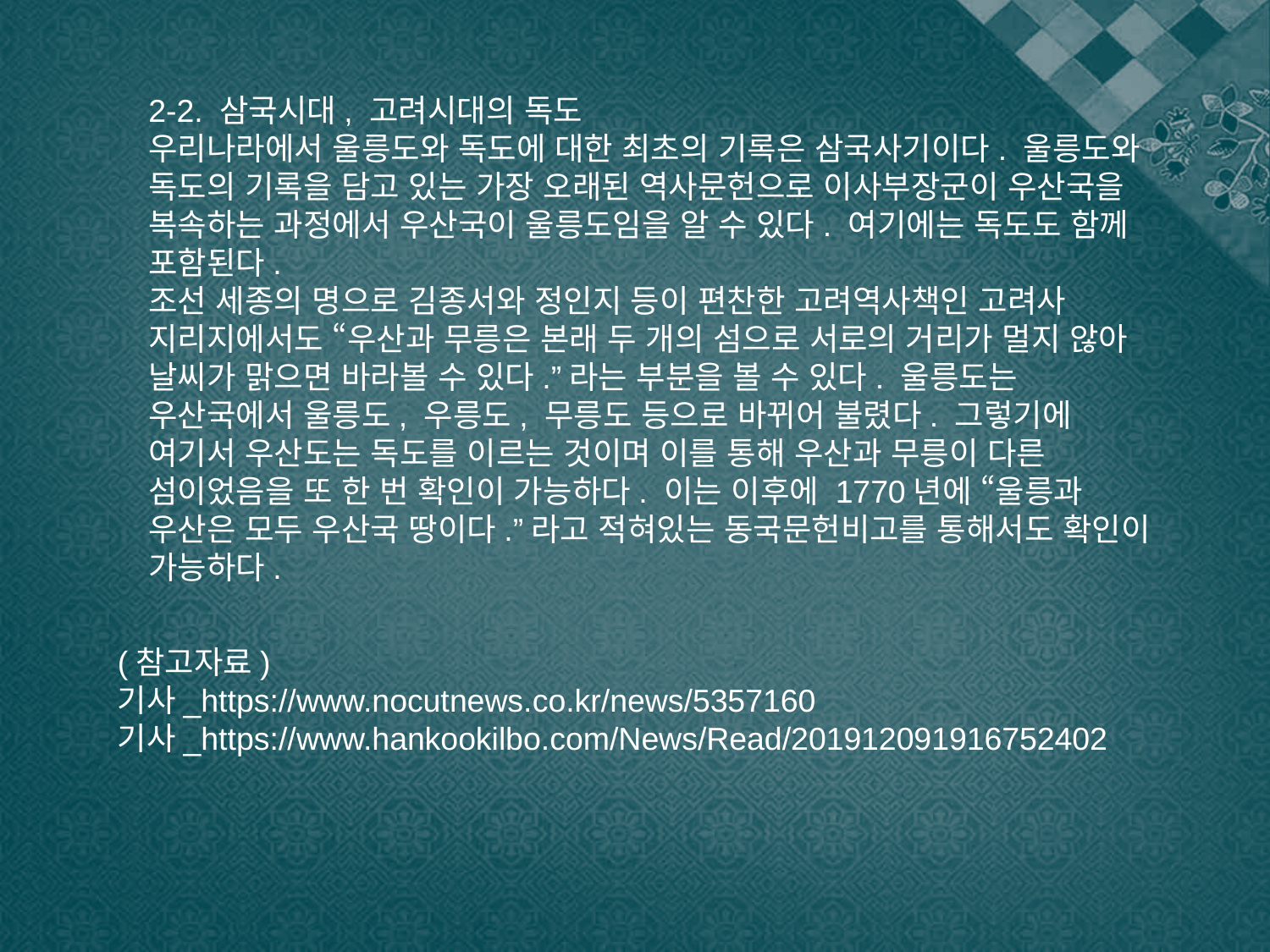

2-2. 삼국시대, 고려시대의 독도
우리나라에서 울릉도와 독도에 대한 최초의 기록은 삼국사기이다. 울릉도와 독도의 기록을 담고 있는 가장 오래된 역사문헌으로 이사부장군이 우산국을 복속하는 과정에서 우산국이 울릉도임을 알 수 있다. 여기에는 독도도 함께 포함된다.
조선 세종의 명으로 김종서와 정인지 등이 편찬한 고려역사책인 고려사 지리지에서도 “우산과 무릉은 본래 두 개의 섬으로 서로의 거리가 멀지 않아 날씨가 맑으면 바라볼 수 있다.”라는 부분을 볼 수 있다. 울릉도는 우산국에서 울릉도, 우릉도, 무릉도 등으로 바뀌어 불렸다. 그렇기에 여기서 우산도는 독도를 이르는 것이며 이를 통해 우산과 무릉이 다른 섬이었음을 또 한 번 확인이 가능하다. 이는 이후에 1770년에 “울릉과 우산은 모두 우산국 땅이다.”라고 적혀있는 동국문헌비고를 통해서도 확인이 가능하다.
(참고자료)
기사_https://www.nocutnews.co.kr/news/5357160
기사_https://www.hankookilbo.com/News/Read/201912091916752402